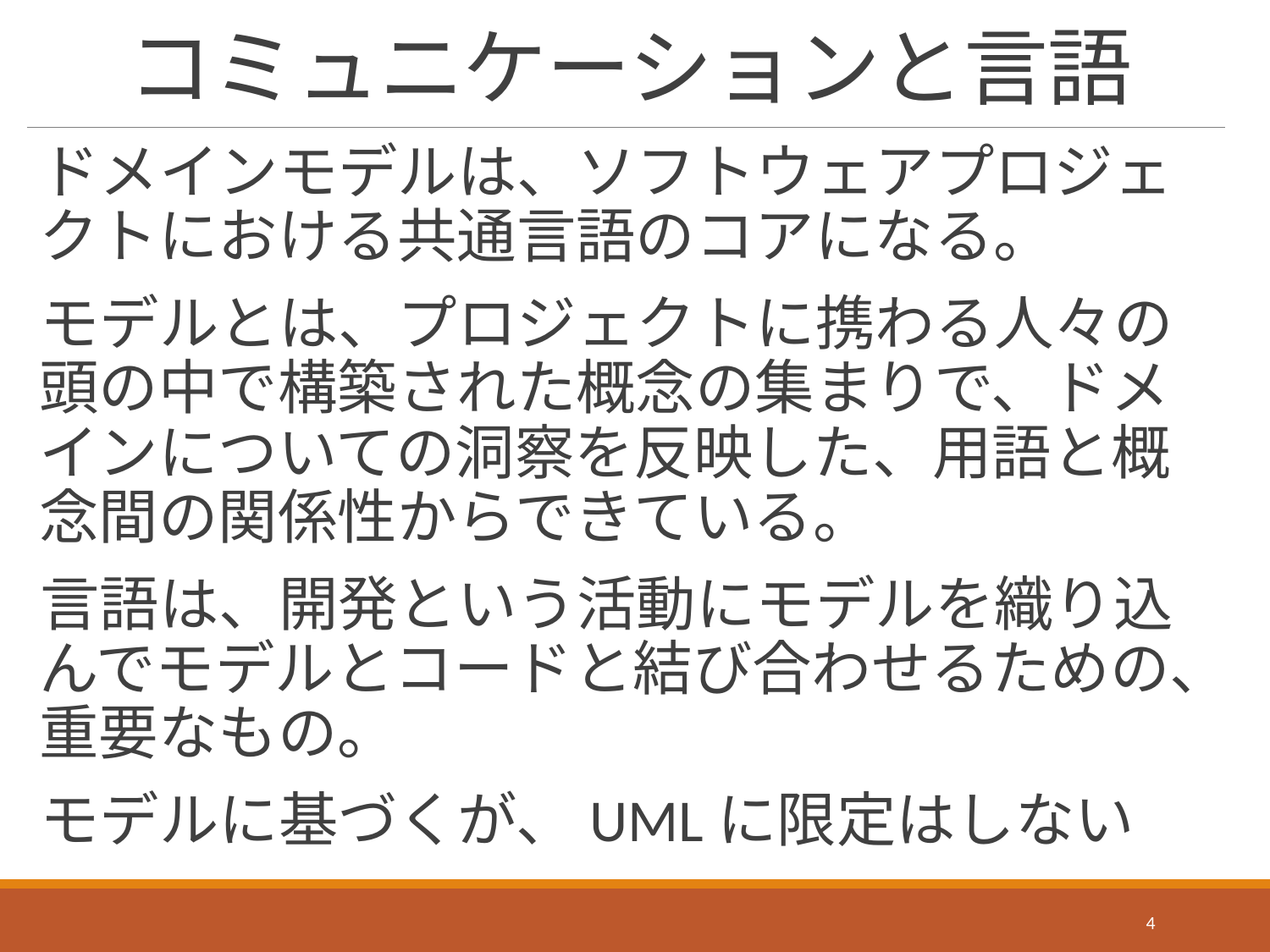

# コミュニケーションと言語
ドメインモデルは、ソフトウェアプロジェクトにおける共通言語のコアになる。
モデルとは、プロジェクトに携わる人々の頭の中で構築された概念の集まりで、ドメインについての洞察を反映した、用語と概念間の関係性からできている。
言語は、開発という活動にモデルを織り込んでモデルとコードと結び合わせるための、重要なもの。
モデルに基づくが、UMLに限定はしない

4